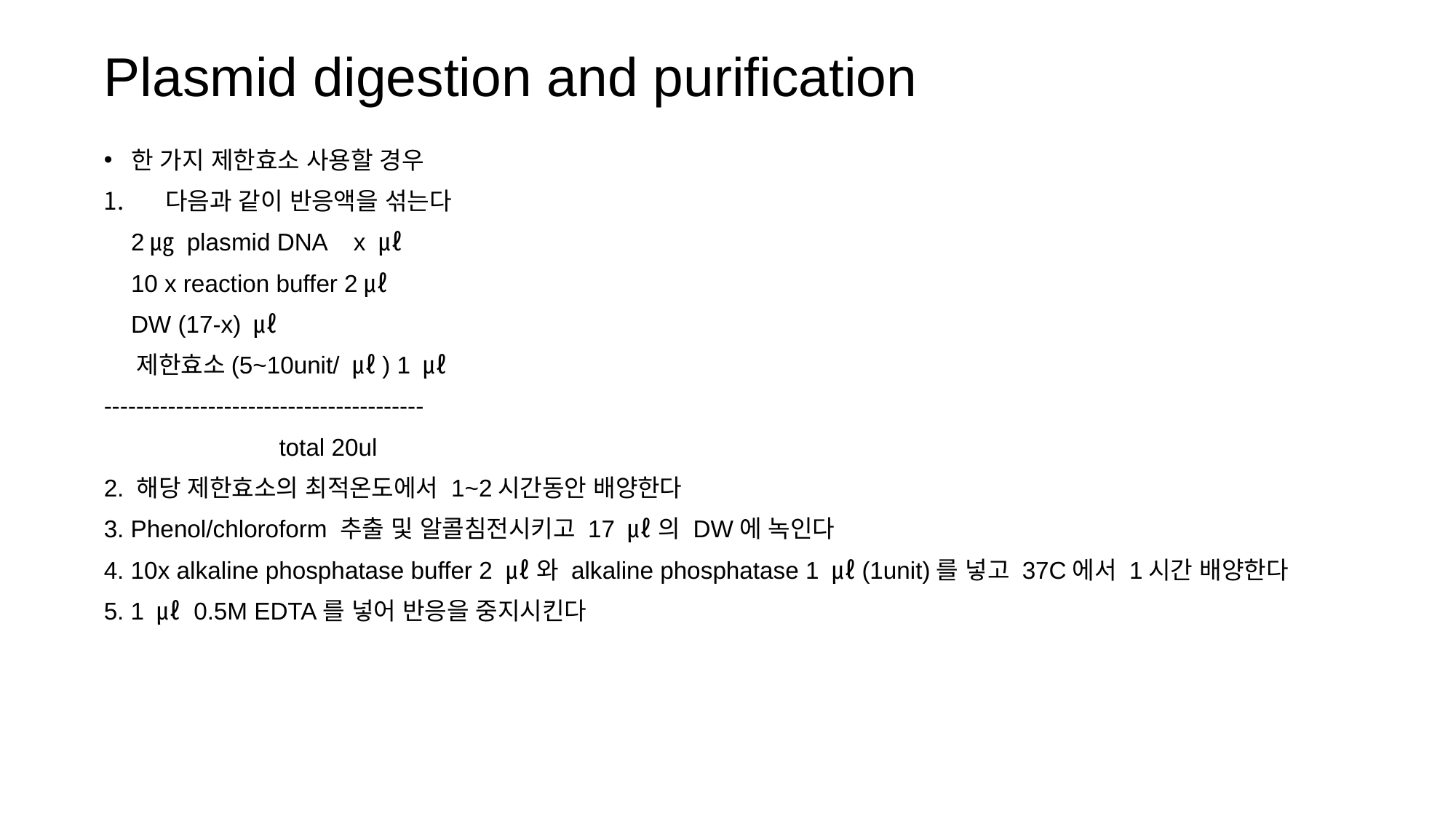

# Plasmid digestion and purification
한 가지 제한효소 사용할 경우
다음과 같이 반응액을 섞는다
    2㎍ plasmid DNA    x ㎕
    10 x reaction buffer 2㎕
    DW (17-x) ㎕
    제한효소(5~10unit/ ㎕) 1 ㎕
----------------------------------------
                          total 20ul
2. 해당 제한효소의 최적온도에서 1~2시간동안 배양한다
3. Phenol/chloroform 추출 및 알콜침전시키고 17 ㎕ 의 DW에 녹인다
4. 10x alkaline phosphatase buffer 2 ㎕ 와 alkaline phosphatase 1 ㎕(1unit)를 넣고 37C에서 1시간 배양한다
5. 1 ㎕ 0.5M EDTA를 넣어 반응을 중지시킨다